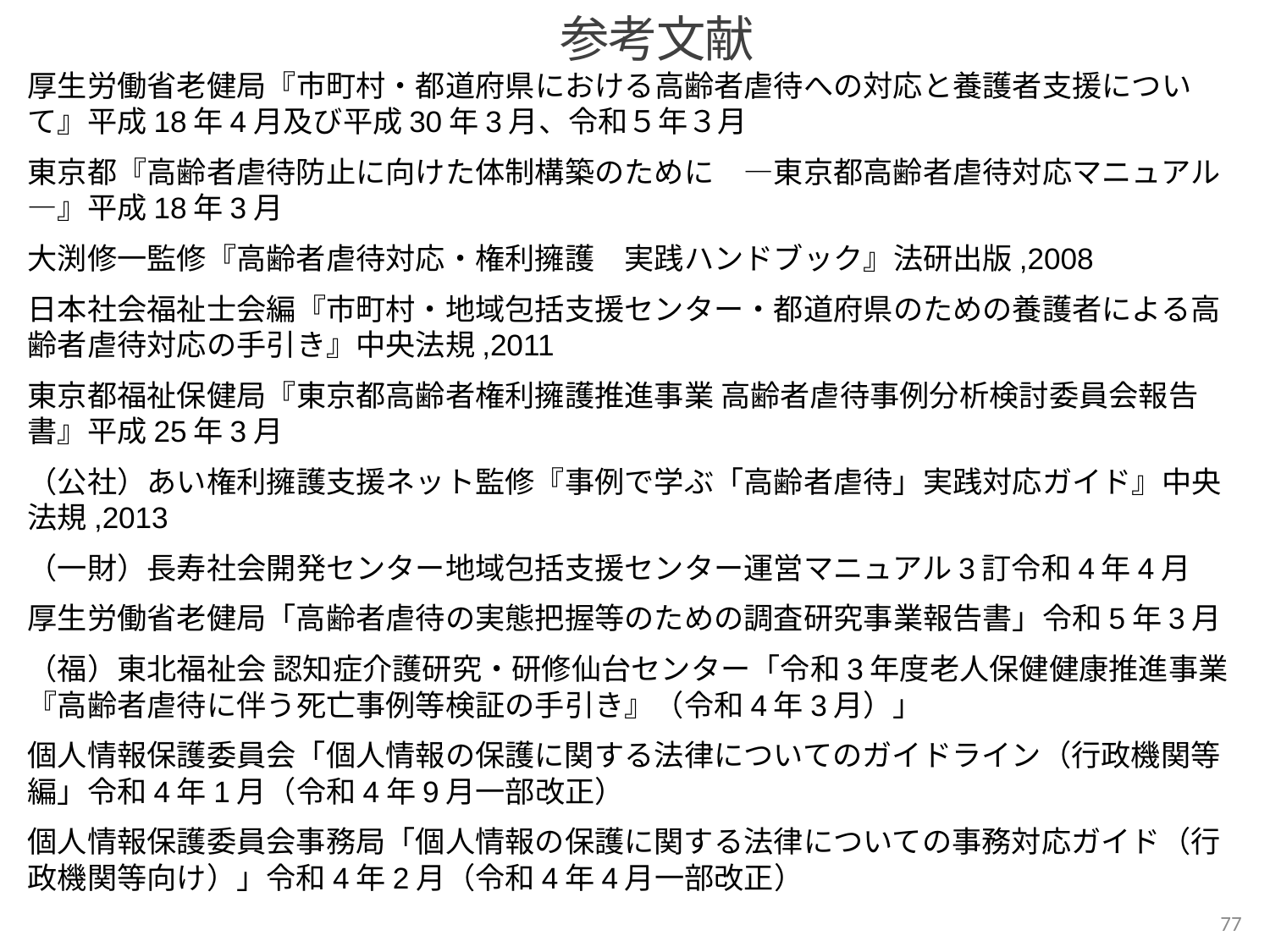

参考文献
厚生労働省老健局『市町村・都道府県における高齢者虐待への対応と養護者支援について』平成18年4月及び平成30年3月、令和５年３月
東京都『高齢者虐待防止に向けた体制構築のために　―東京都高齢者虐待対応マニュアル―』平成18年3月
大渕修一監修『高齢者虐待対応・権利擁護　実践ハンドブック』法研出版,2008
日本社会福祉士会編『市町村・地域包括支援センター・都道府県のための養護者による高齢者虐待対応の手引き』中央法規,2011
東京都福祉保健局『東京都高齢者権利擁護推進事業 高齢者虐待事例分析検討委員会報告書』平成25年3月
（公社）あい権利擁護支援ネット監修『事例で学ぶ「高齢者虐待」実践対応ガイド』中央法規,2013
（一財）長寿社会開発センター地域包括支援センター運営マニュアル3訂令和4年4月
厚生労働省老健局「高齢者虐待の実態把握等のための調査研究事業報告書」令和5年3月
（福）東北福祉会 認知症介護研究・研修仙台センター「令和3年度老人保健健康推進事業『高齢者虐待に伴う死亡事例等検証の手引き』（令和4年3月）」
個人情報保護委員会「個人情報の保護に関する法律についてのガイドライン（行政機関等編」令和4年1月（令和4年9月一部改正）
個人情報保護委員会事務局「個人情報の保護に関する法律についての事務対応ガイド（行政機関等向け）」令和4年2月（令和4年4月一部改正）
77